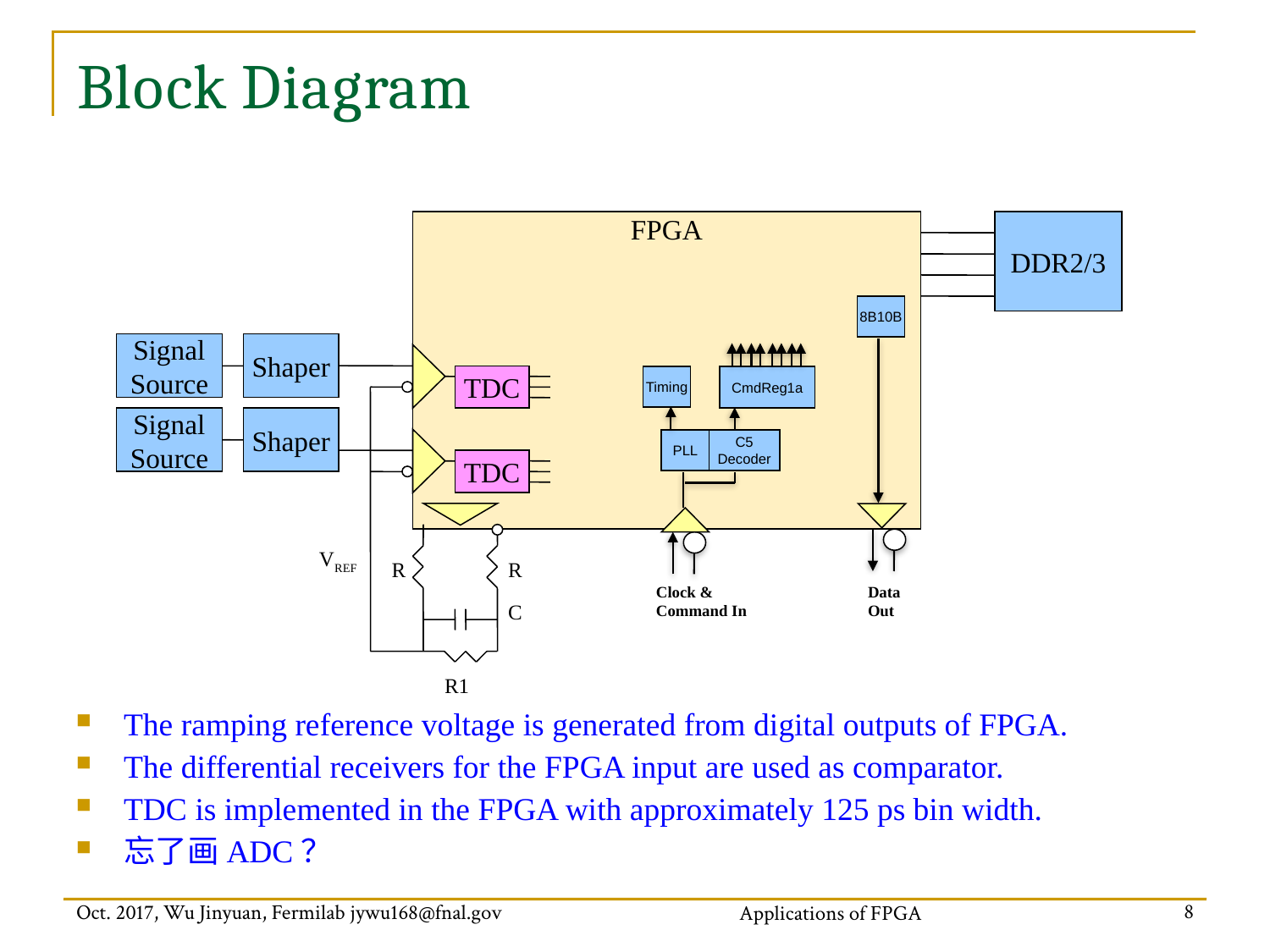

Block Diagram
DDR2/3
FPGA

8B10B

Signal
Source
Shaper

TDC

Timing
CmdReg1a

Signal
Source
Shaper
PLL
C5
Decoder

TDC

VREF

R
R
Clock & Command In
Data
Out

C

R1
The ramping reference voltage is generated from digital outputs of FPGA.
The differential receivers for the FPGA input are used as comparator.
TDC is implemented in the FPGA with approximately 125 ps bin width.
忘了画ADC？
Applications of FPGA
Oct. 2017, Wu Jinyuan, Fermilab jywu168@fnal.gov
8